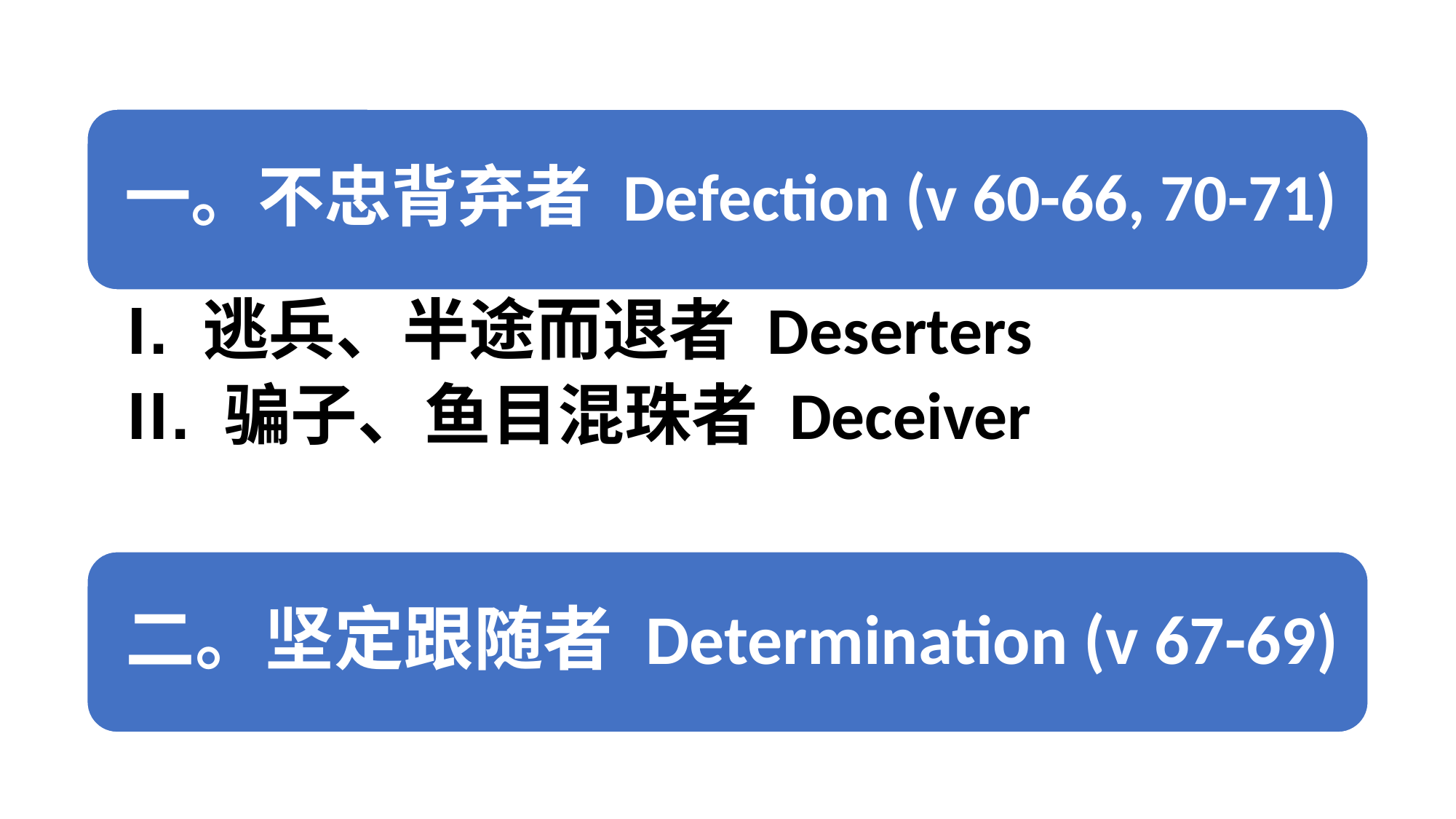

一。不忠背弃者 Defection (v 60-66, 70-71)
 逃兵、半途而退者 Deserters
 骗子、鱼目混珠者 Deceiver
二。坚定跟随者 Determination (v 67-69)